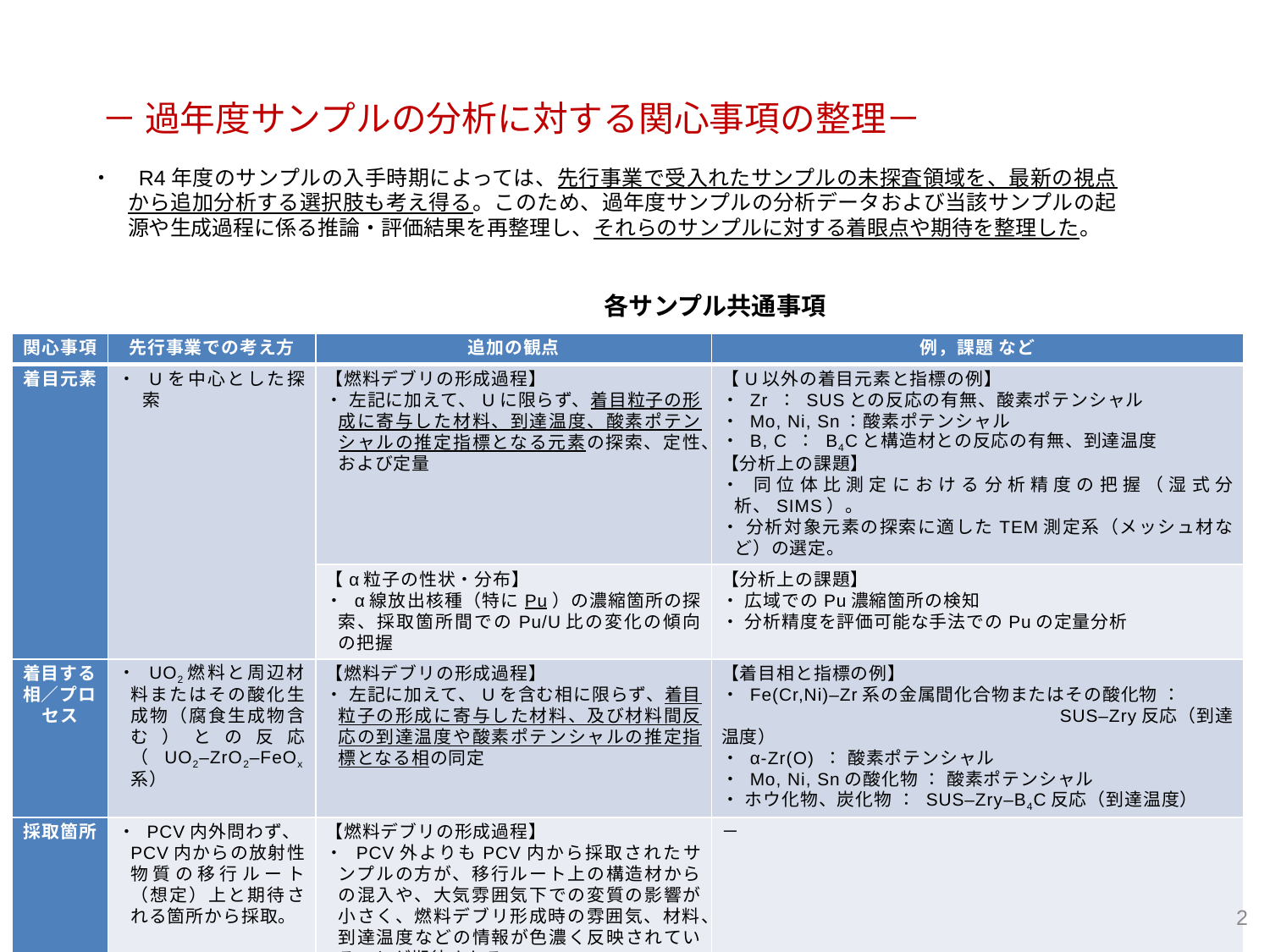

－ 過年度サンプルの分析に対する関心事項の整理－
・　R4年度のサンプルの入手時期によっては、先行事業で受入れたサンプルの未探査領域を、最新の視点から追加分析する選択肢も考え得る。このため、過年度サンプルの分析データおよび当該サンプルの起源や生成過程に係る推論・評価結果を再整理し、それらのサンプルに対する着眼点や期待を整理した。
各サンプル共通事項
| 関心事項 | 先行事業での考え方 | 追加の観点 | 例，課題 など |
| --- | --- | --- | --- |
| 着目元素 | ・ Uを中心とした探索 | 【燃料デブリの形成過程】 ・ 左記に加えて、Uに限らず、着目粒子の形成に寄与した材料、到達温度、酸素ポテンシャルの推定指標となる元素の探索、定性、および定量 | 【U以外の着目元素と指標の例】 ・ Zr ： SUSとの反応の有無、酸素ポテンシャル ・ Mo, Ni, Sn：酸素ポテンシャル ・ B, C ： B4Cと構造材との反応の有無、到達温度 【分析上の課題】 ・ 同位体比測定における分析精度の把握（湿式分析、SIMS）。 ・ 分析対象元素の探索に適したTEM測定系（メッシュ材など）の選定。 |
|  |  | 【α粒子の性状・分布】 ・ α線放出核種（特にPu）の濃縮箇所の探索、採取箇所間でのPu/U比の変化の傾向の把握 | 【分析上の課題】 ・ 広域でのPu濃縮箇所の検知 ・ 分析精度を評価可能な手法でのPuの定量分析 |
| 着目する相／プロセス | ・ UO2燃料と周辺材料またはその酸化生成物（腐食生成物含む）との反応（UO2–ZrO2–FeOx系） | 【燃料デブリの形成過程】 ・ 左記に加えて、Uを含む相に限らず、着目粒子の形成に寄与した材料、及び材料間反応の到達温度や酸素ポテンシャルの推定指標となる相の同定 | 【着目相と指標の例】 ・ Fe(Cr,Ni)–Zr系の金属間化合物またはその酸化物 ： 　　　　　　　　　　　　　　　　　　SUS–Zry反応（到達温度） ・ α-Zr(O) ： 酸素ポテンシャル ・ Mo, Ni, Snの酸化物 ： 酸素ポテンシャル ・ ホウ化物、炭化物 ： SUS–Zry–B4C反応（到達温度） |
| 採取箇所 | ・ PCV内外問わず、PCV内からの放射性物質の移行ルート（想定）上と期待される箇所から採取。 | 【燃料デブリの形成過程】 ・ PCV外よりもPCV内から採取されたサンプルの方が、移行ルート上の構造材からの混入や、大気雰囲気下での変質の影響が小さく、燃料デブリ形成時の雰囲気、材料、到達温度などの情報が色濃く反映されていることが期待される。 | － |
2